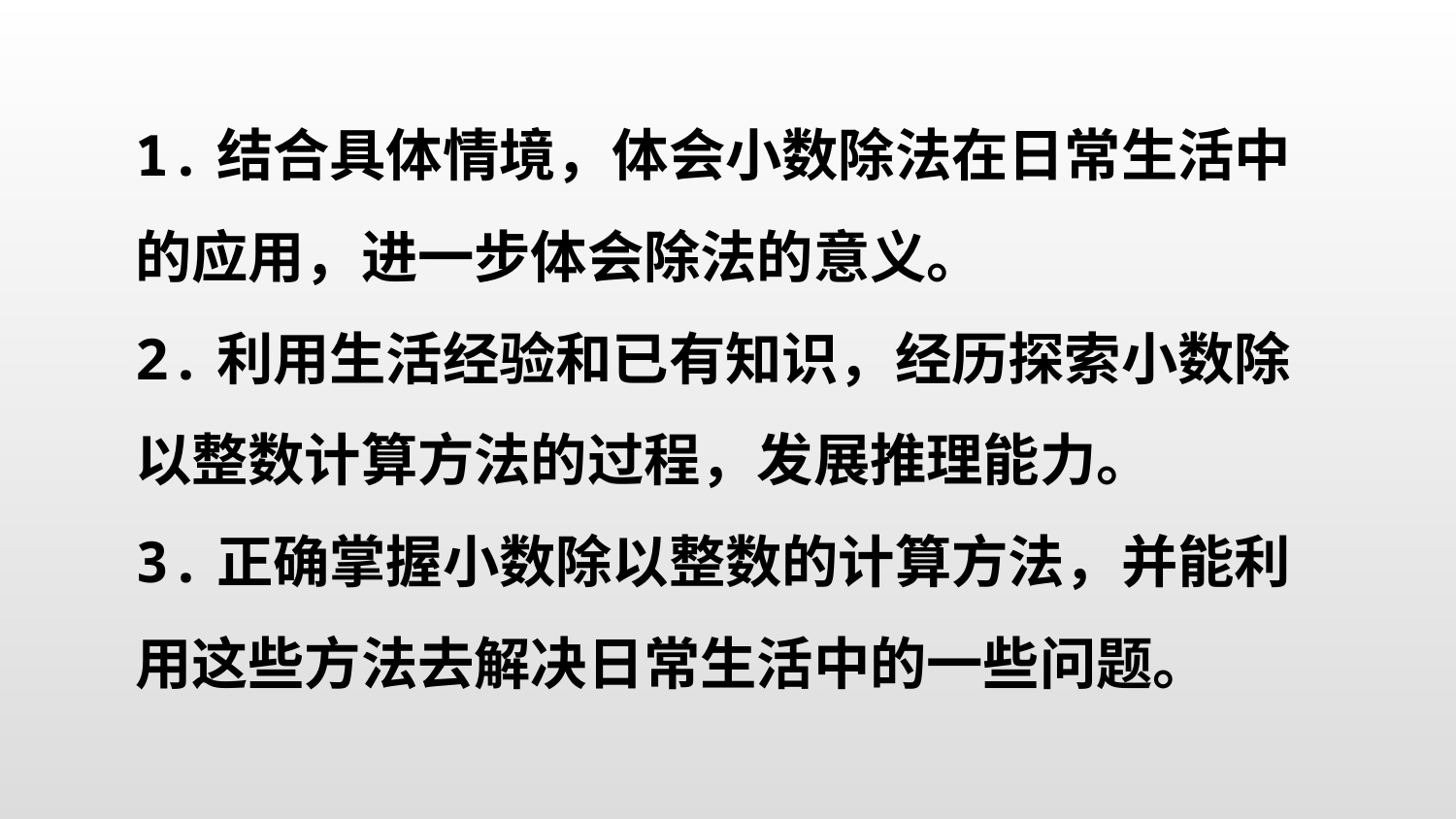

1.结合具体情境，体会小数除法在日常生活中的应用，进一步体会除法的意义。
2.利用生活经验和已有知识，经历探索小数除以整数计算方法的过程，发展推理能力。
3.正确掌握小数除以整数的计算方法，并能利用这些方法去解决日常生活中的一些问题。